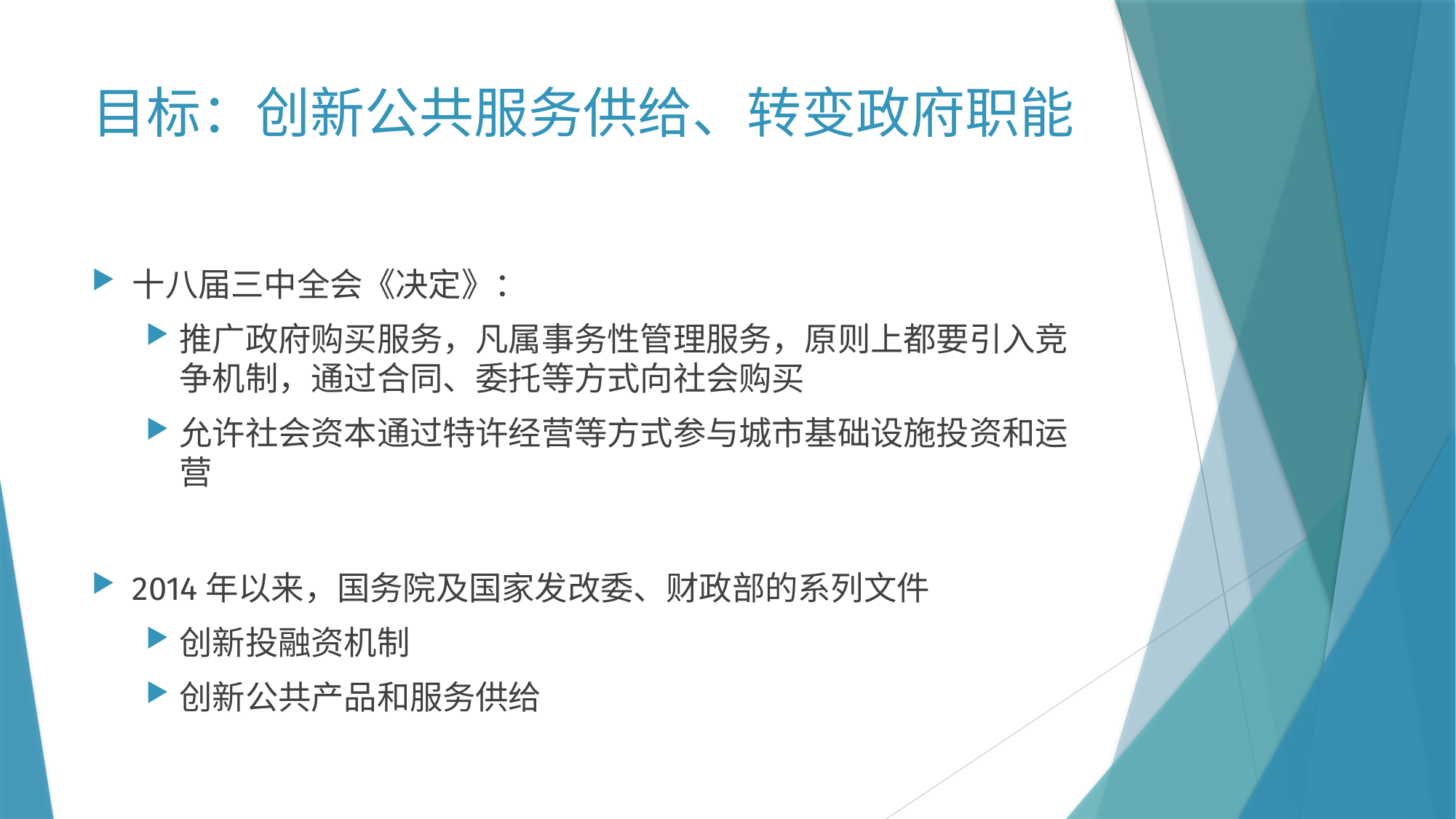

# 目标：创新公共服务供给、转变政府职能
十八届三中全会《决定》：
推广政府购买服务，凡属事务性管理服务，原则上都要引入竞争机制，通过合同、委托等方式向社会购买
允许社会资本通过特许经营等方式参与城市基础设施投资和运营

2014年以来，国务院及国家发改委、财政部的系列文件
创新投融资机制
创新公共产品和服务供给